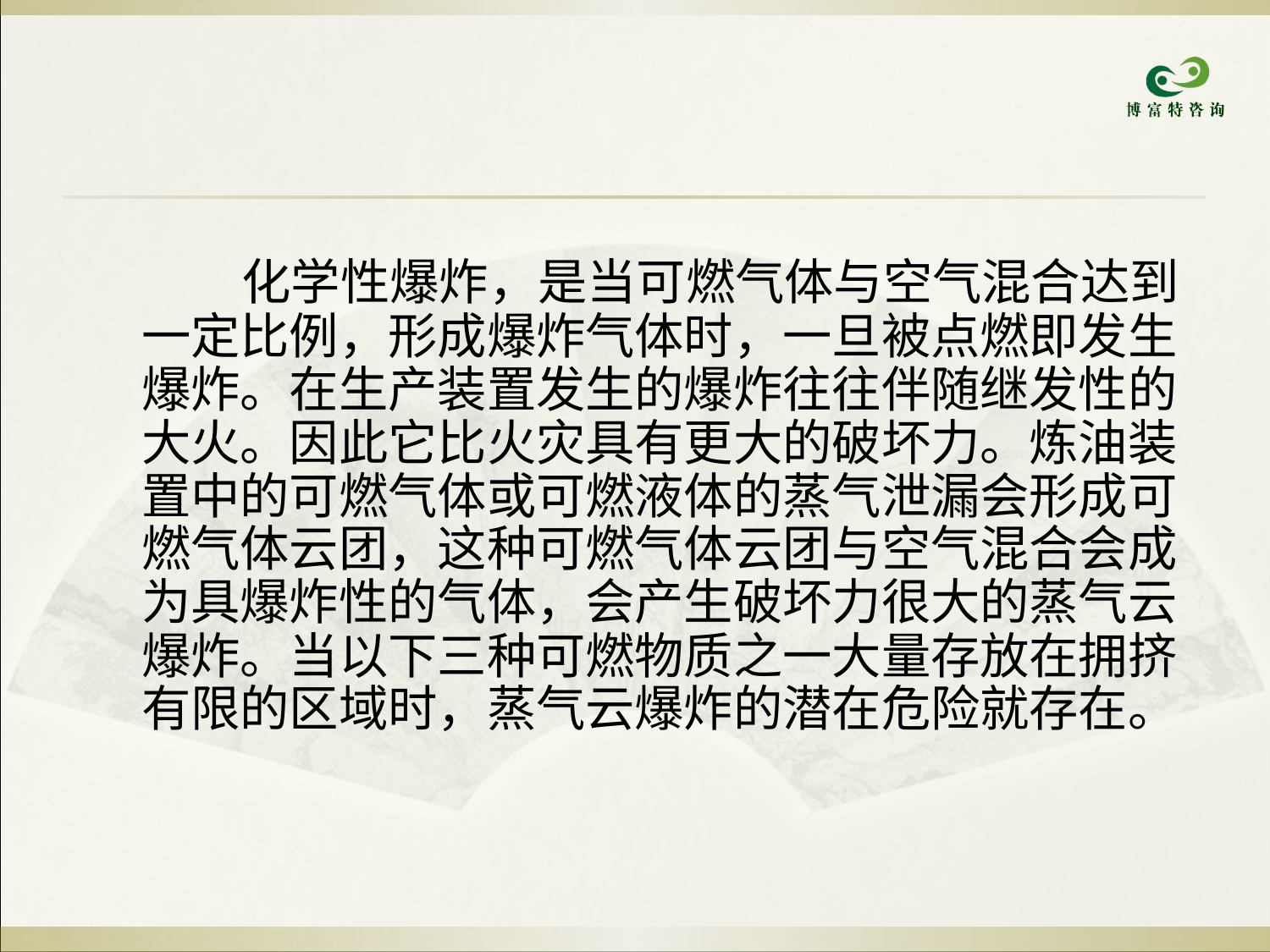

化学性爆炸，是当可燃气体与空气混合达到一定比例，形成爆炸气体时，一旦被点燃即发生爆炸。在生产装置发生的爆炸往往伴随继发性的大火。因此它比火灾具有更大的破坏力。炼油装置中的可燃气体或可燃液体的蒸气泄漏会形成可燃气体云团，这种可燃气体云团与空气混合会成为具爆炸性的气体，会产生破坏力很大的蒸气云爆炸。当以下三种可燃物质之一大量存放在拥挤有限的区域时，蒸气云爆炸的潜在危险就存在。